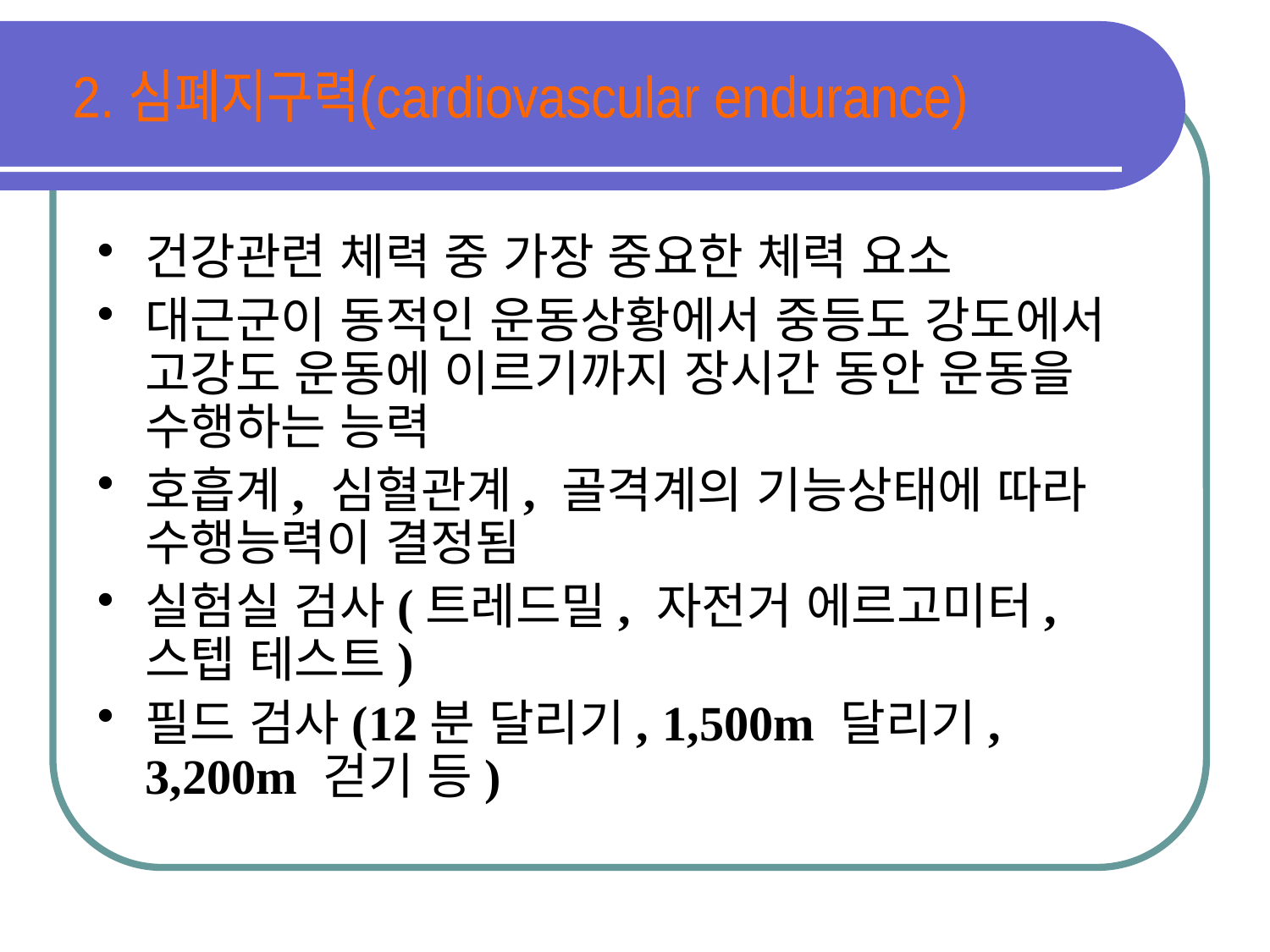

2. 심폐지구력(cardiovascular endurance)
건강관련 체력 중 가장 중요한 체력 요소
대근군이 동적인 운동상황에서 중등도 강도에서 고강도 운동에 이르기까지 장시간 동안 운동을 수행하는 능력
호흡계, 심혈관계, 골격계의 기능상태에 따라 수행능력이 결정됨
실험실 검사(트레드밀, 자전거 에르고미터, 스텝 테스트)
필드 검사(12분 달리기, 1,500m 달리기, 3,200m 걷기 등)